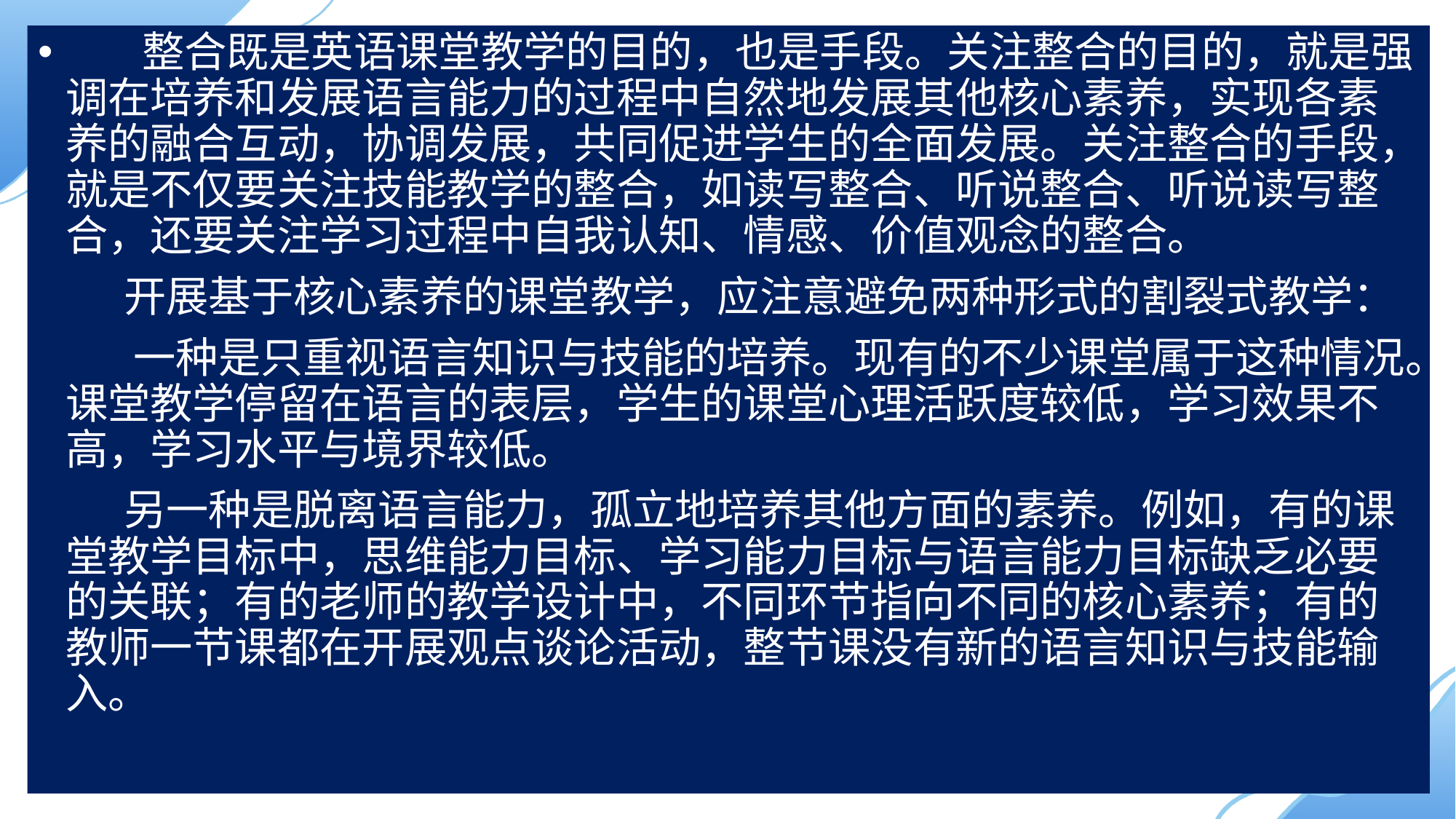

整合既是英语课堂教学的目的，也是手段。关注整合的目的，就是强调在培养和发展语言能力的过程中自然地发展其他核心素养，实现各素养的融合互动，协调发展，共同促进学生的全面发展。关注整合的手段，就是不仅要关注技能教学的整合，如读写整合、听说整合、听说读写整合，还要关注学习过程中自我认知、情感、价值观念的整合。
        开展基于核心素养的课堂教学，应注意避免两种形式的割裂式教学：
         一种是只重视语言知识与技能的培养。现有的不少课堂属于这种情况。课堂教学停留在语言的表层，学生的课堂心理活跃度较低，学习效果不高，学习水平与境界较低。
        另一种是脱离语言能力，孤立地培养其他方面的素养。例如，有的课堂教学目标中，思维能力目标、学习能力目标与语言能力目标缺乏必要的关联；有的老师的教学设计中，不同环节指向不同的核心素养；有的教师一节课都在开展观点谈论活动，整节课没有新的语言知识与技能输入。